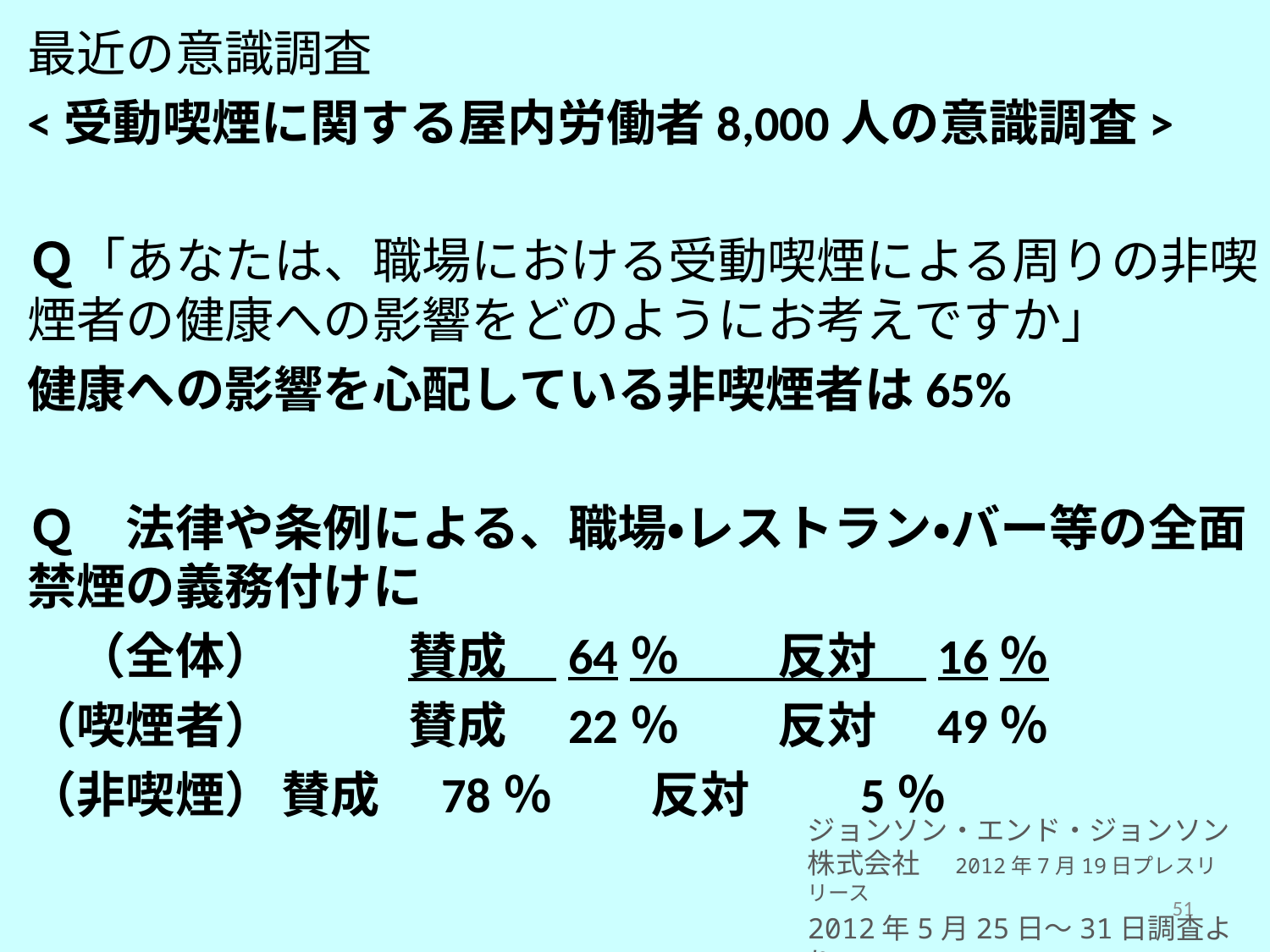

最近の意識調査
<受動喫煙に関する屋内労働者8,000人の意識調査>

Ｑ「あなたは、職場における受動喫煙による周りの非喫煙者の健康への影響をどのようにお考えですか」
健康への影響を心配している非喫煙者は65%

Ｑ　法律や条例による、職場・レストラン・バー等の全面禁煙の義務付けに
　（全体）　	賛成　64％　　反対　16％
（喫煙者）　	賛成　22％　　反対　49％
（非喫煙）	賛成　78％　　反対　　5％

ジョンソン・エンド・ジョンソン株式会社　2012年7月19日プレスリリース
2012年5月25日～31日調査より
51